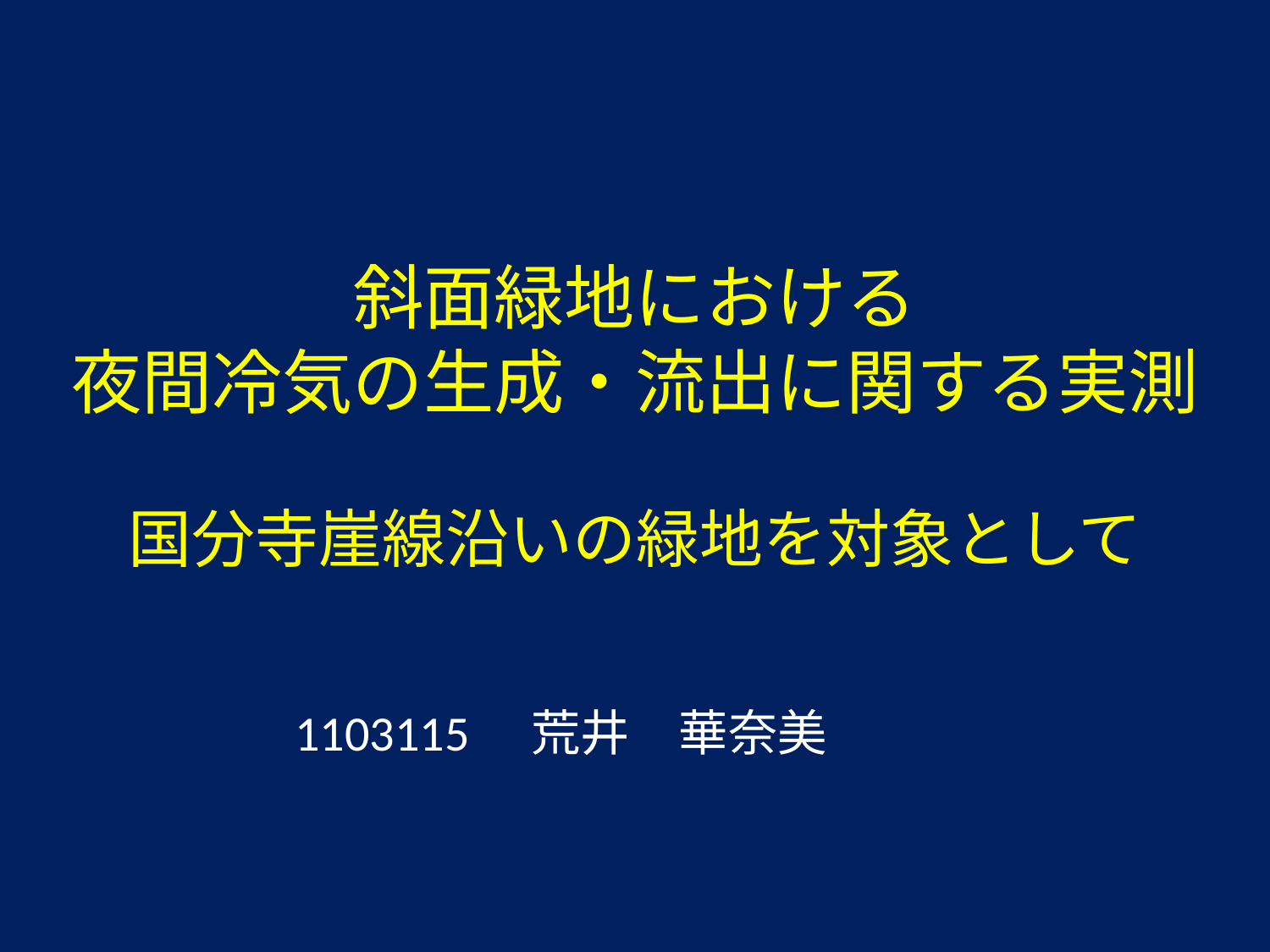

斜面緑地における
夜間冷気の生成・流出に関する実測
国分寺崖線沿いの緑地を対象として
1103115　荒井　華奈美